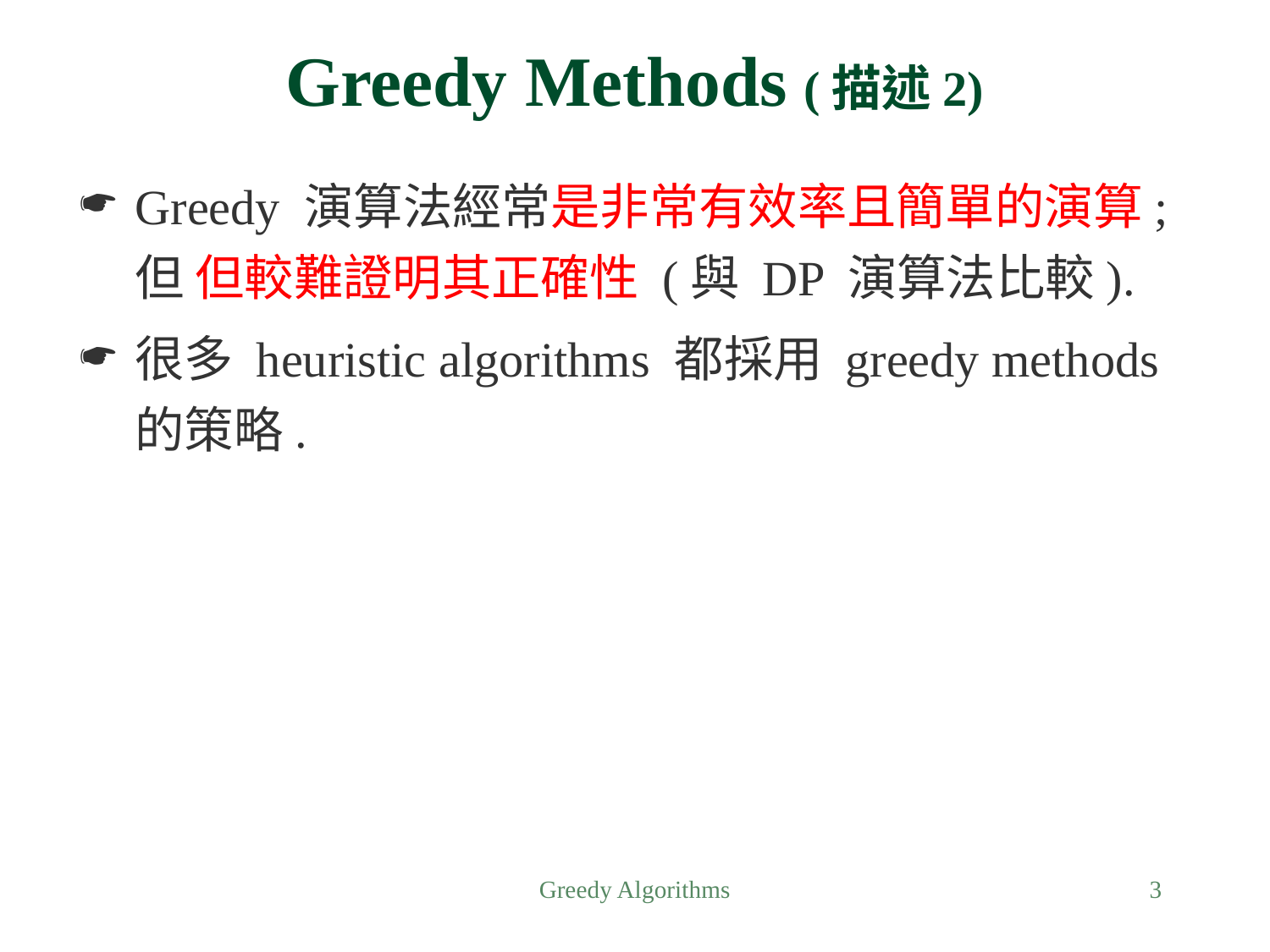

# Greedy Methods (描述2)
Greedy 演算法經常是非常有效率且簡單的演算; 但 但較難證明其正確性 (與 DP 演算法比較).
很多 heuristic algorithms 都採用 greedy methods 的策略.
Greedy Algorithms
3